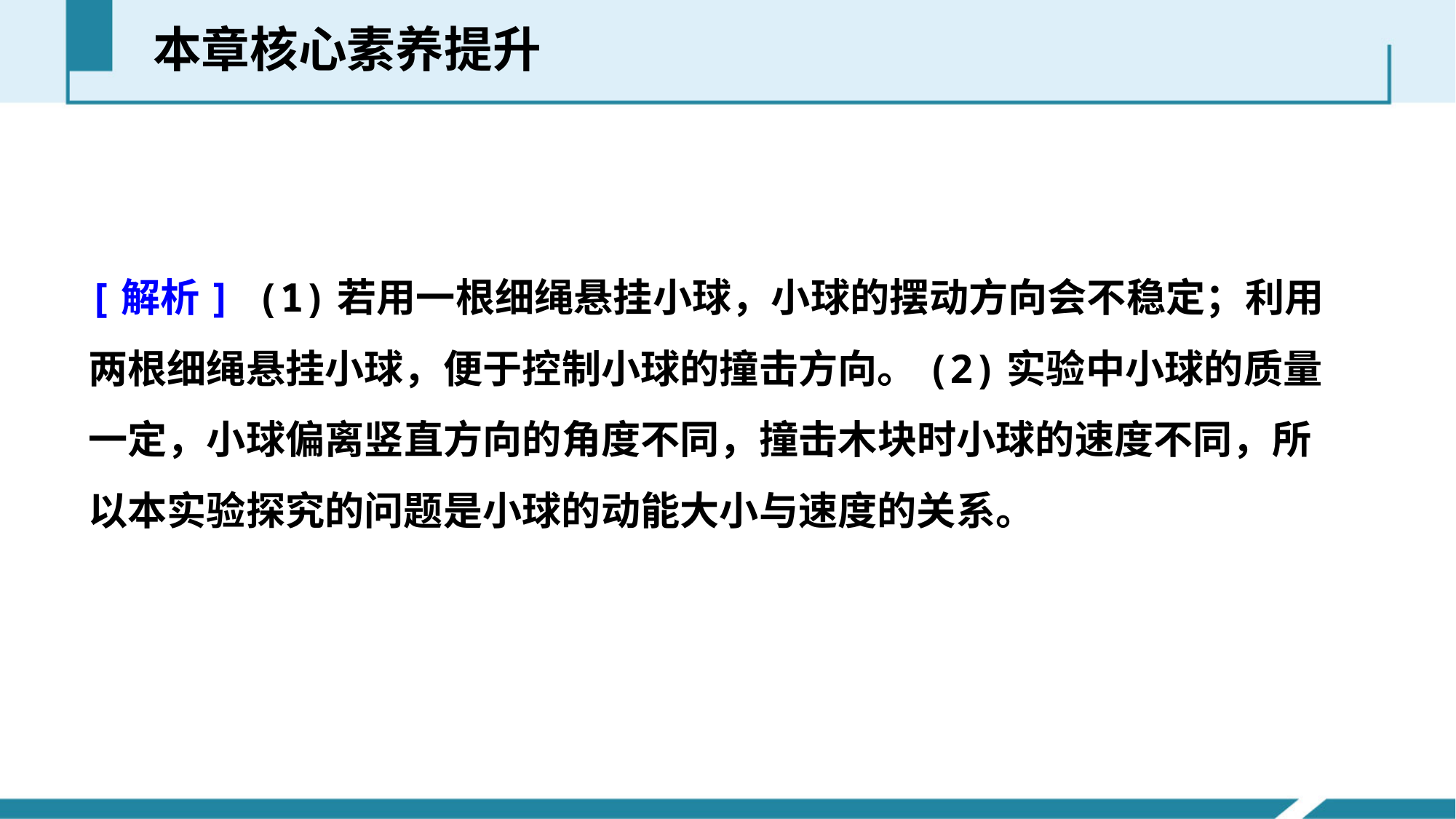

本章核心素养提升
[解析] (1)若用一根细绳悬挂小球，小球的摆动方向会不稳定；利用两根细绳悬挂小球，便于控制小球的撞击方向。(2)实验中小球的质量一定，小球偏离竖直方向的角度不同，撞击木块时小球的速度不同，所以本实验探究的问题是小球的动能大小与速度的关系。